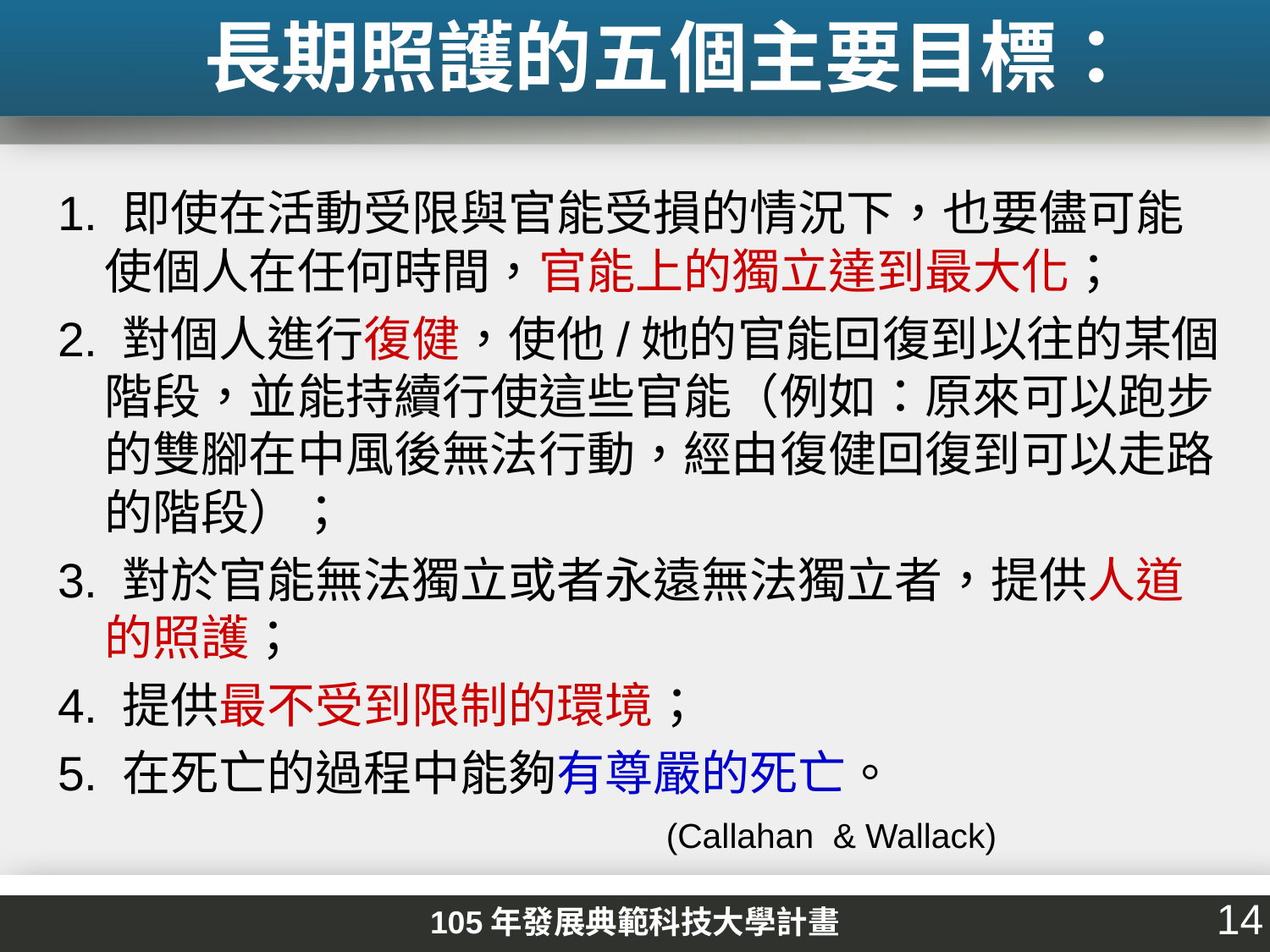

長期照護的五個主要目標：
1. 即使在活動受限與官能受損的情況下，也要儘可能使個人在任何時間，官能上的獨立達到最大化；
2. 對個人進行復健，使他/她的官能回復到以往的某個階段，並能持續行使這些官能（例如：原來可以跑步的雙腳在中風後無法行動，經由復健回復到可以走路的階段）；
3. 對於官能無法獨立或者永遠無法獨立者，提供人道的照護；
4. 提供最不受到限制的環境；
5. 在死亡的過程中能夠有尊嚴的死亡。
                                                   (Callahan  & Wallack)